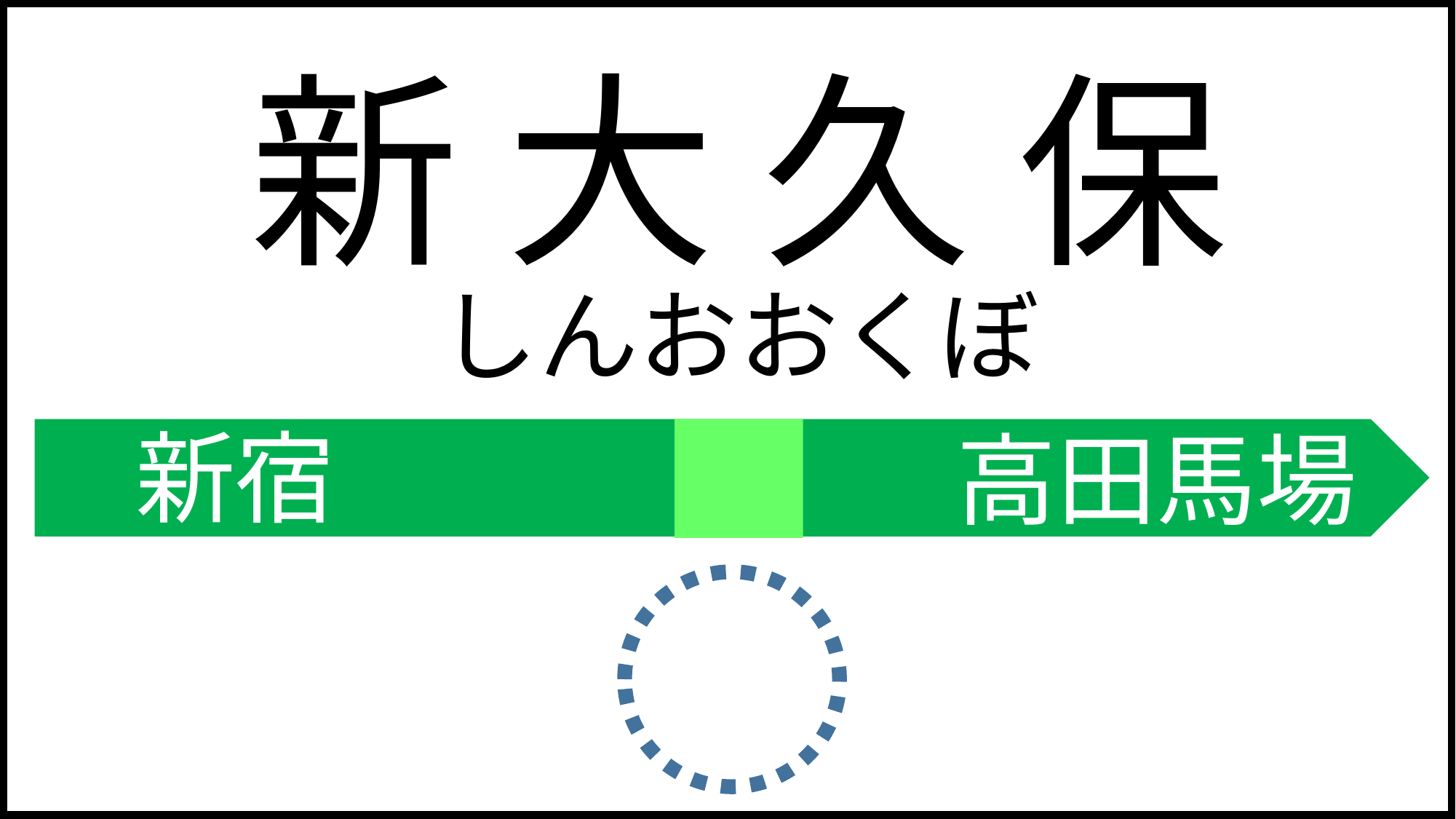

新 大 久 保
しんおおくぼ
新宿
高田馬場